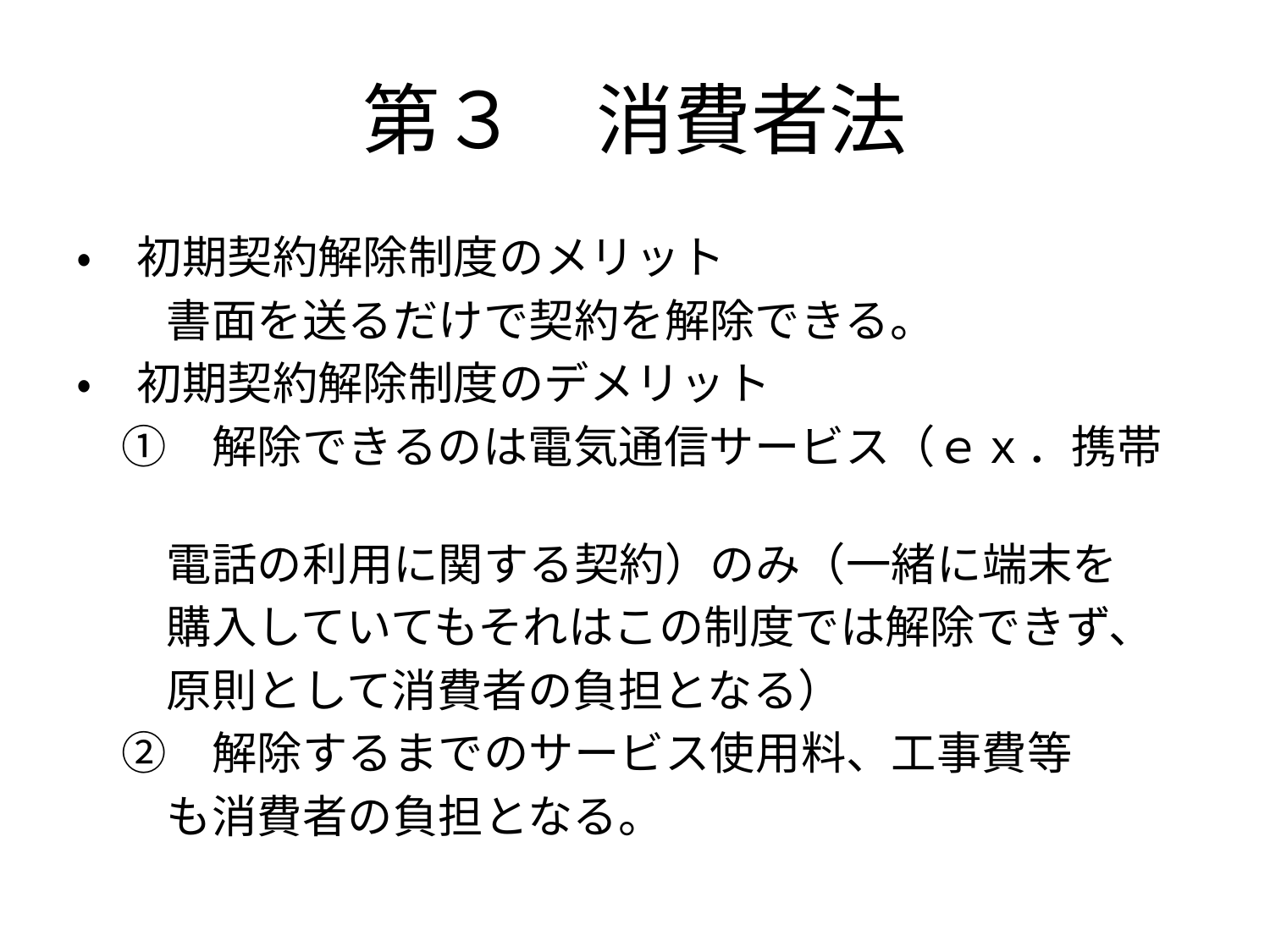

# 第３　消費者法
・　初期契約解除制度のメリット
　　書面を送るだけで契約を解除できる。
・　初期契約解除制度のデメリット
　①　解除できるのは電気通信サービス（ｅｘ．携帯
　　電話の利用に関する契約）のみ（一緒に端末を
　　購入していてもそれはこの制度では解除できず、
　　原則として消費者の負担となる）
　②　解除するまでのサービス使用料、工事費等
　　も消費者の負担となる。